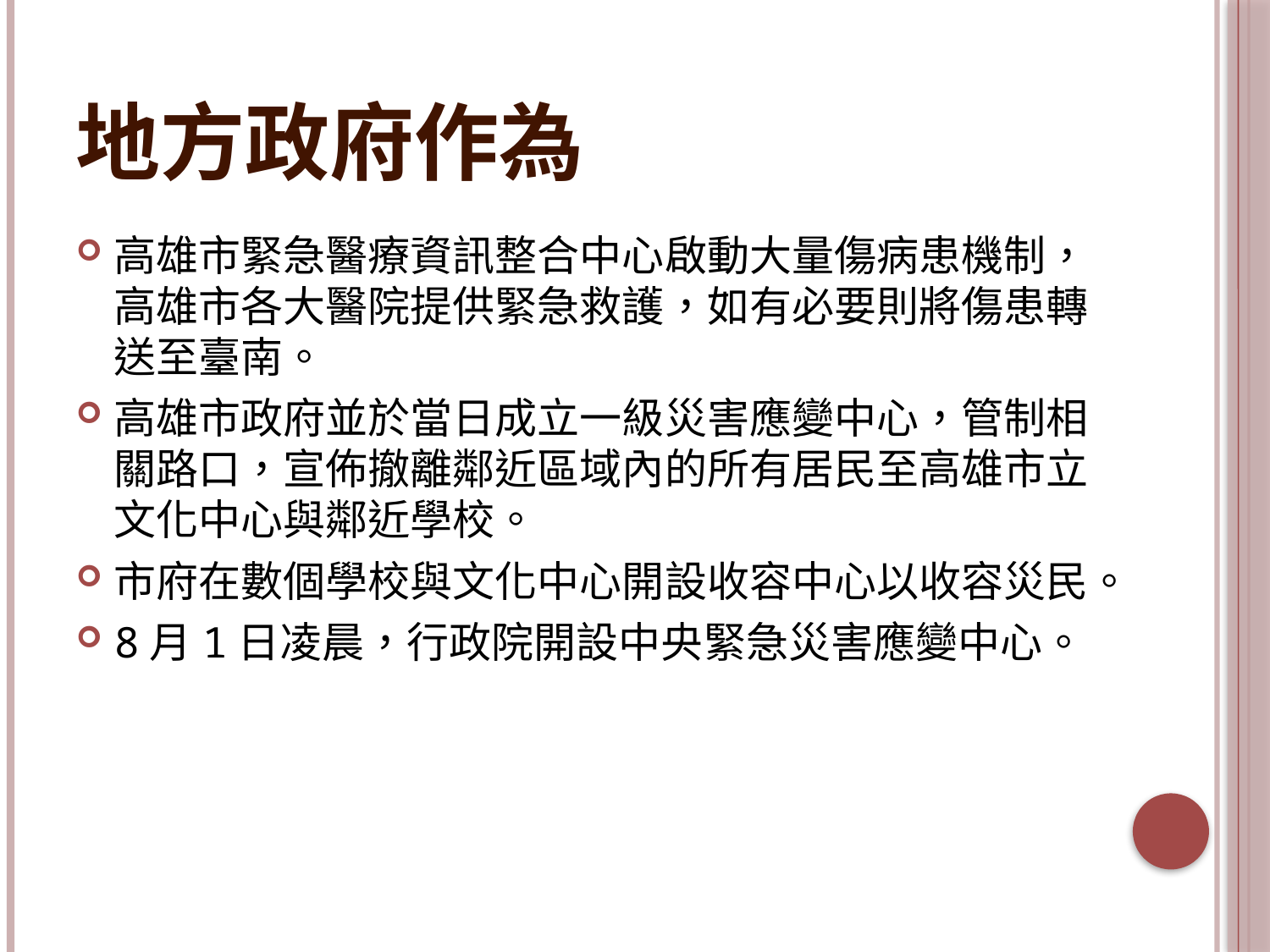

# 地方政府作為
高雄市緊急醫療資訊整合中心啟動大量傷病患機制，高雄市各大醫院提供緊急救護，如有必要則將傷患轉送至臺南。
高雄市政府並於當日成立一級災害應變中心，管制相關路口，宣佈撤離鄰近區域內的所有居民至高雄市立文化中心與鄰近學校。
市府在數個學校與文化中心開設收容中心以收容災民。
8月1日凌晨，行政院開設中央緊急災害應變中心。